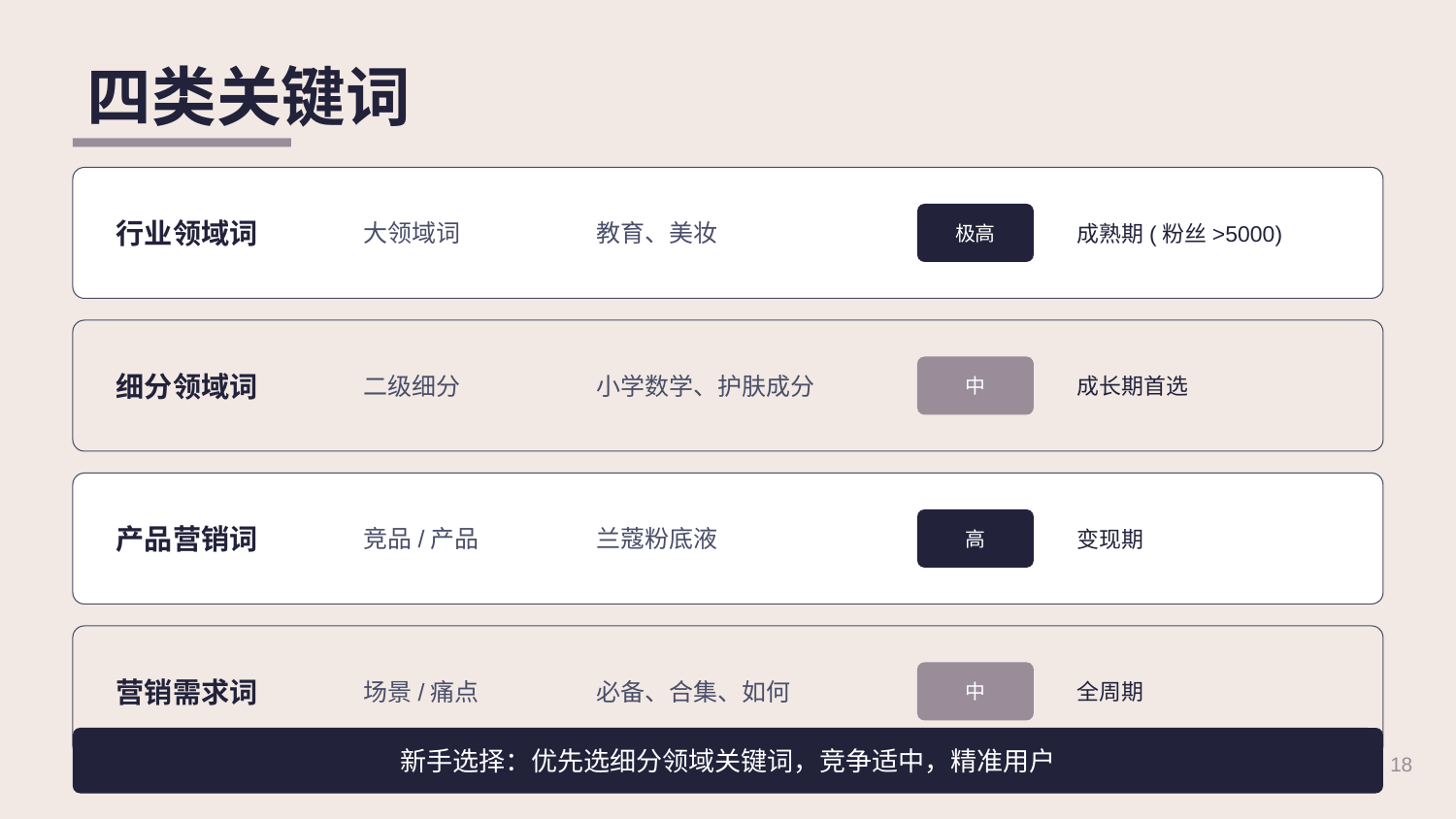

四类关键词

行业领域词
大领域词
教育、美妆
成熟期(粉丝>5000)

极高

细分领域词
二级细分
小学数学、护肤成分
成长期首选

中

产品营销词
竞品/产品
兰蔻粉底液
变现期

高

营销需求词
场景/痛点
必备、合集、如何
全周期

中

新手选择：优先选细分领域关键词，竞争适中，精准用户
18